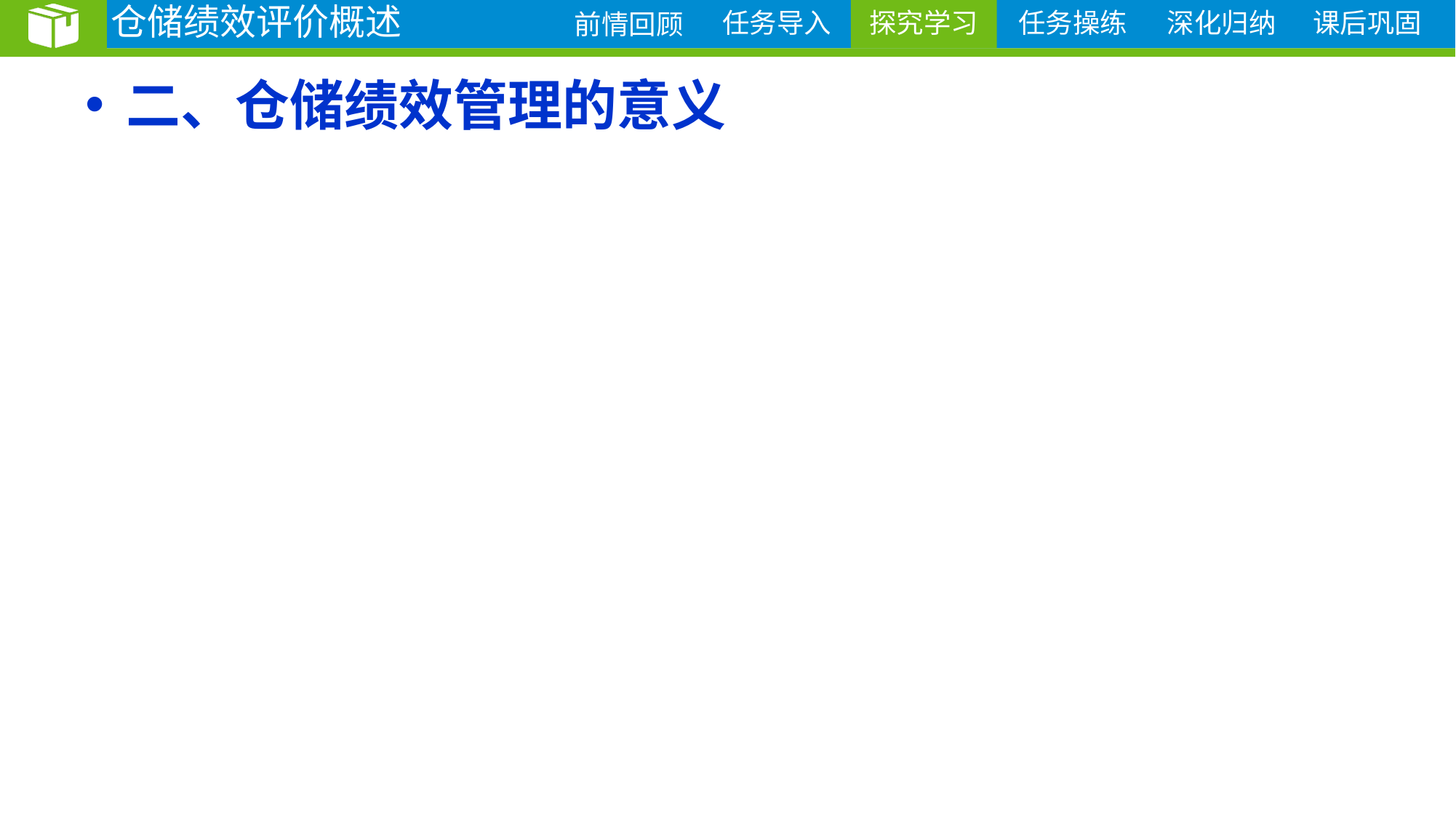

仓储绩效评价概述
探究学习
# 二、仓储绩效管理的意义
（一）对内加强管理、降低仓储成本
1．有利于提高仓储管理水平
2．有利于落实仓储管理的经济责任制
3．有利于仓库设施设备现代化改造
4．有利于提高仓储经济效益
（二）进行市场开发、接受客户评估
1．有利于说服客户、扩大市场占有率
2．有利于稳定客户关系